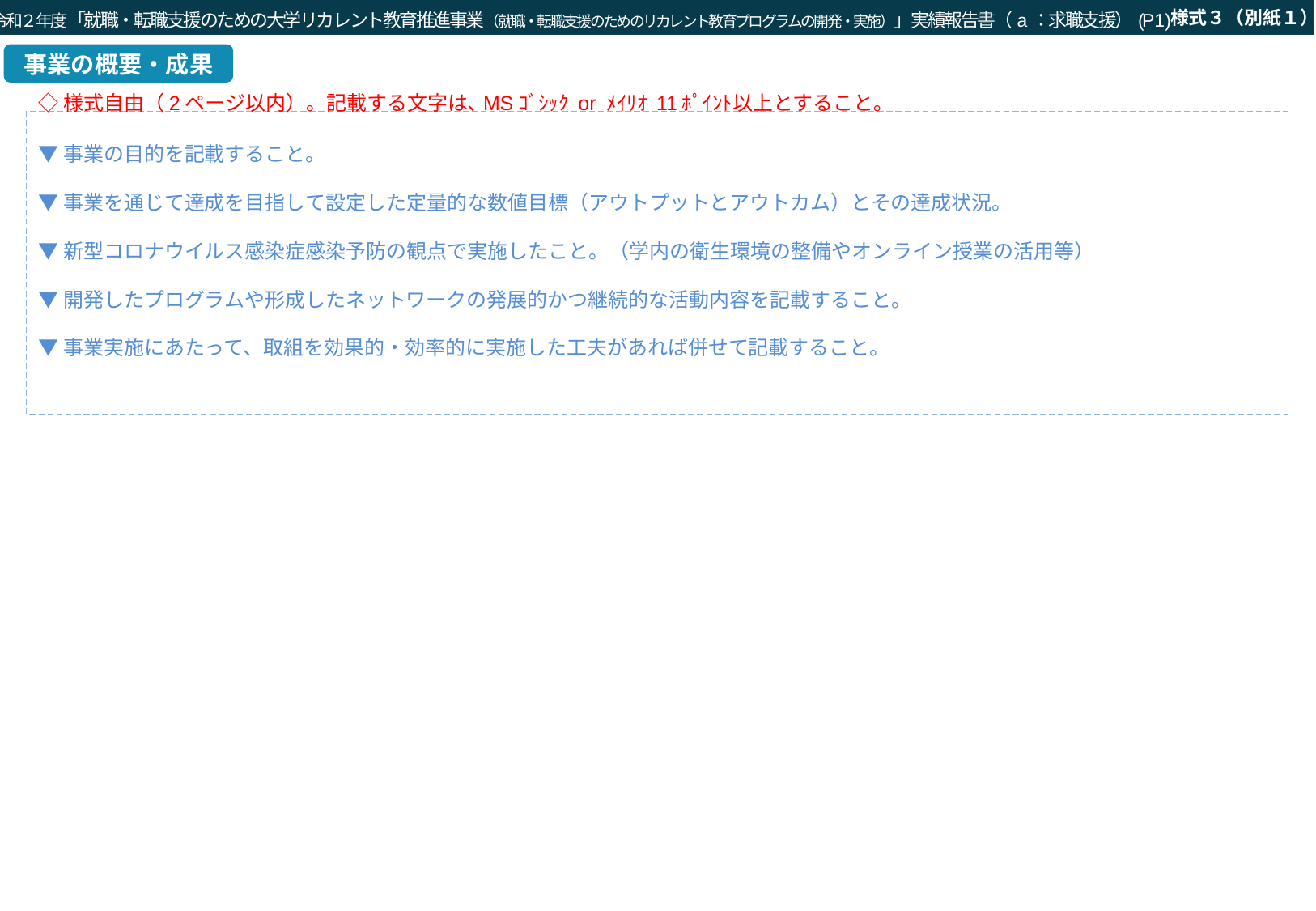

様式３（別紙１）
令和２年度「就職・転職支援のための大学リカレント教育推進事業（就職・転職支援のためのリカレント教育プログラムの開発・実施）」実績報告書（a：求職支援）(P1)
事業の概要・成果
◇様式自由（2ページ以内）。記載する文字は､MSｺﾞｼｯｸ or ﾒｲﾘｵ 11ﾎﾟｲﾝﾄ以上とすること｡

▼事業の目的を記載すること。

▼事業を通じて達成を目指して設定した定量的な数値目標（アウトプットとアウトカム）とその達成状況。

▼新型コロナウイルス感染症感染予防の観点で実施したこと。（学内の衛生環境の整備やオンライン授業の活用等）

▼開発したプログラムや形成したネットワークの発展的かつ継続的な活動内容を記載すること。

▼事業実施にあたって、取組を効果的・効率的に実施した工夫があれば併せて記載すること。